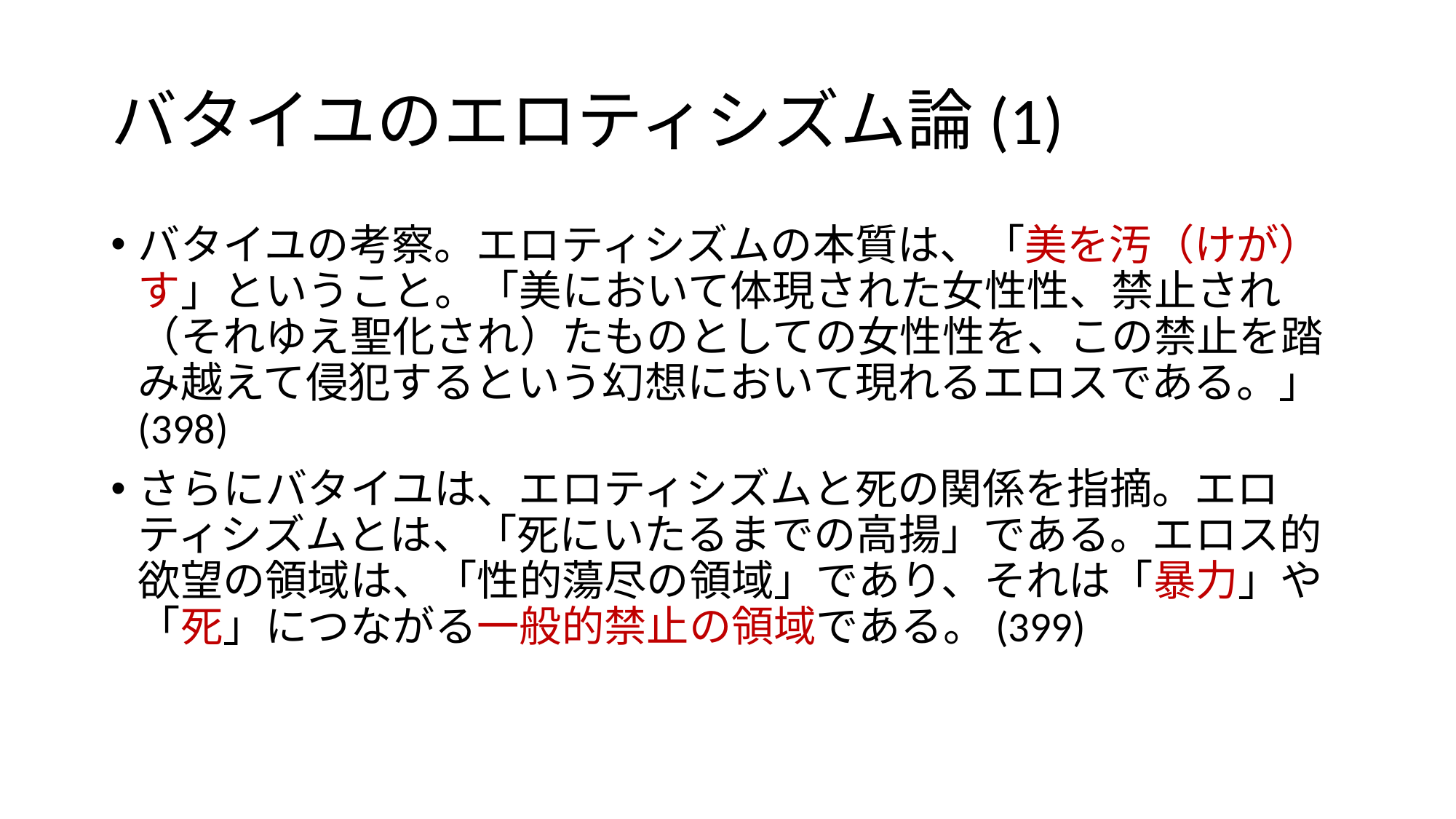

# バタイユのエロティシズム論(1)
バタイユの考察。エロティシズムの本質は、「美を汚（けが）す」ということ。「美において体現された女性性、禁止され（それゆえ聖化され）たものとしての女性性を、この禁止を踏み越えて侵犯するという幻想において現れるエロスである。」(398)
さらにバタイユは、エロティシズムと死の関係を指摘。エロティシズムとは、「死にいたるまでの高揚」である。エロス的欲望の領域は、「性的蕩尽の領域」であり、それは「暴力」や「死」につながる一般的禁止の領域である。(399)